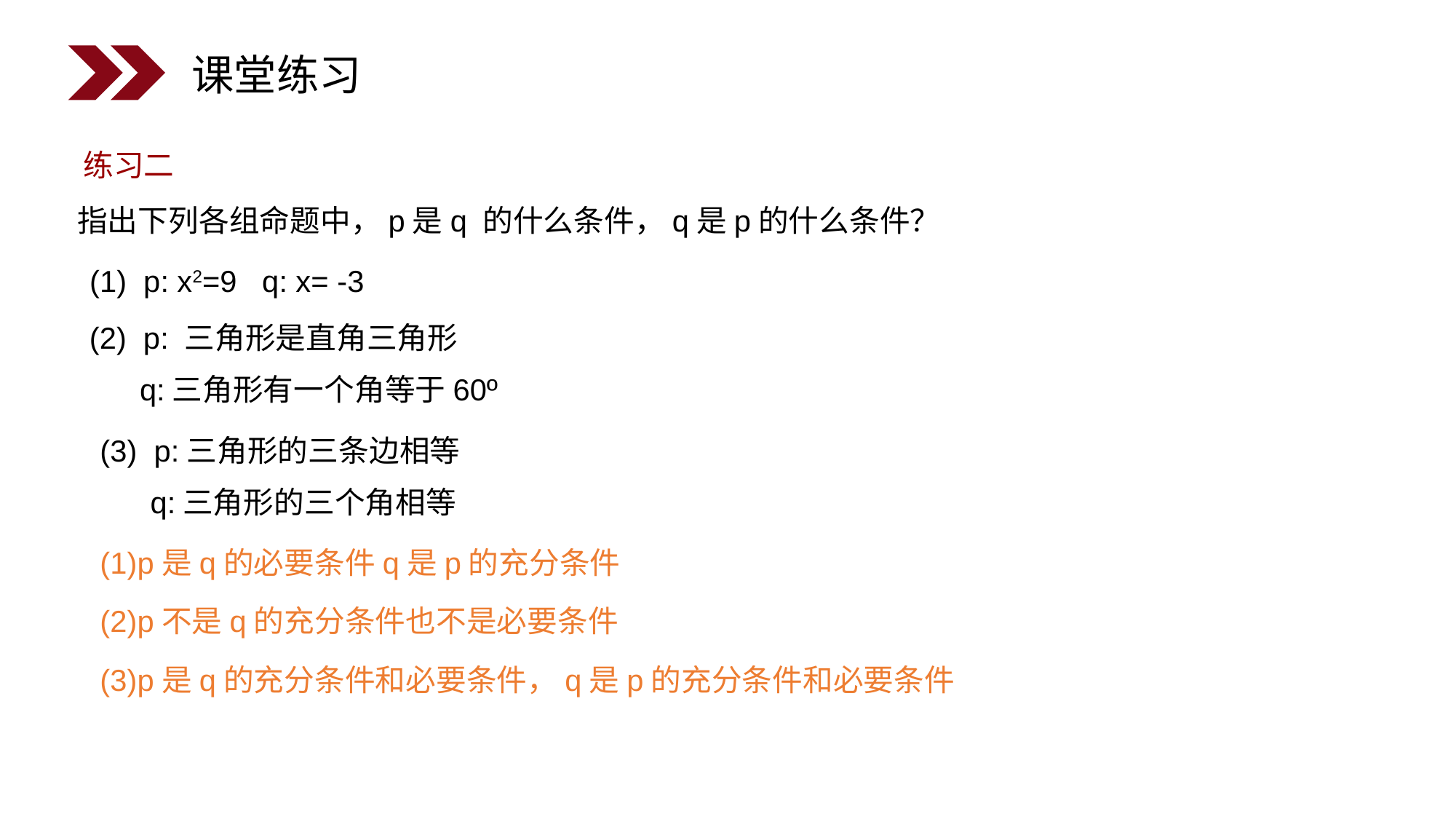

课堂练习
练习二
指出下列各组命题中，p是q 的什么条件，q是p的什么条件？
(1)  p: x2=9   q: x= -3
(2)  p: 三角形是直角三角形
      q:三角形有一个角等于60º
(3)  p:三角形的三条边相等
      q:三角形的三个角相等
(1)p是q的必要条件q是p的充分条件
(2)p不是q的充分条件也不是必要条件
(3)p是q的充分条件和必要条件，q是p的充分条件和必要条件